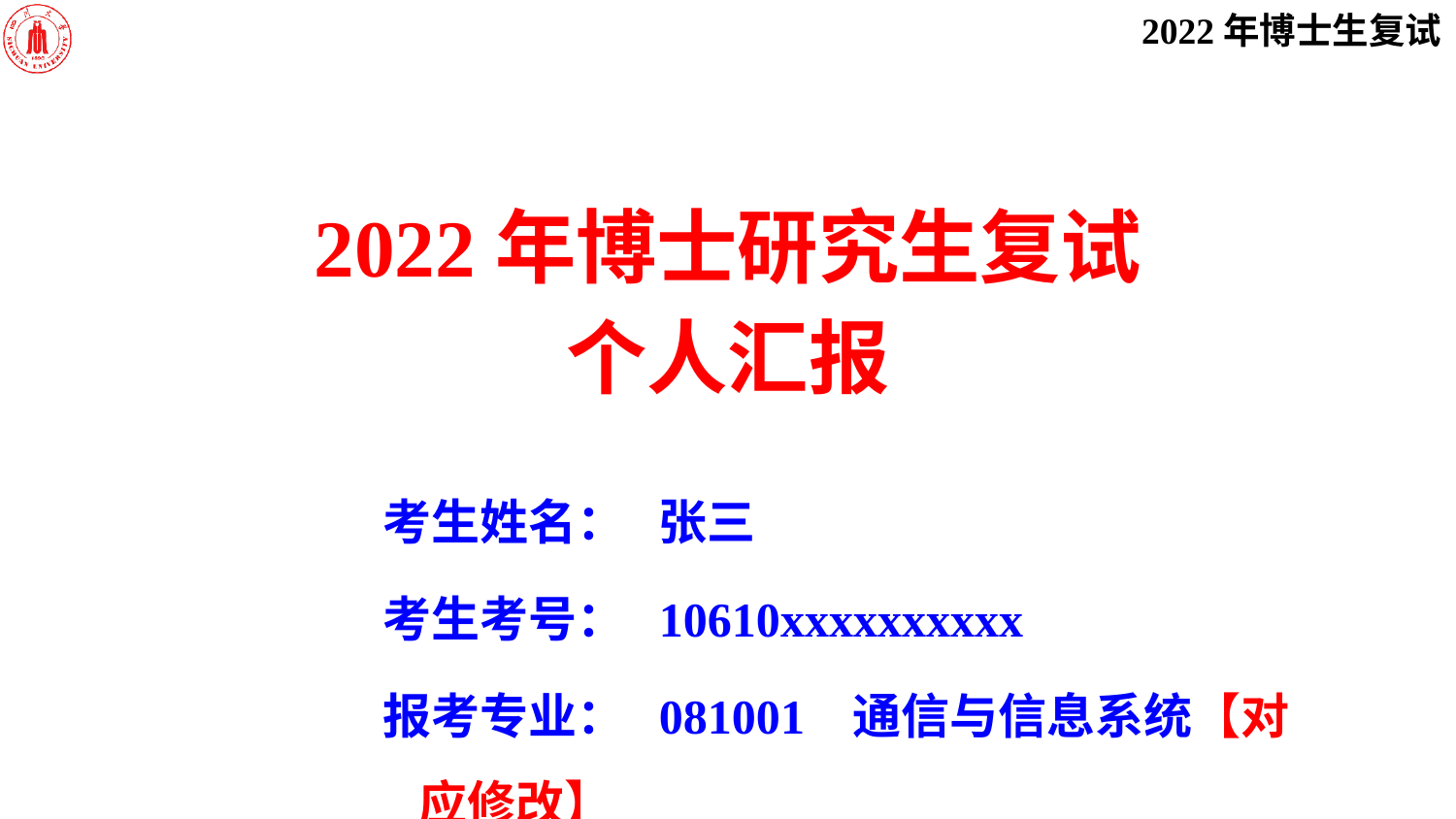

2022年博士研究生复试
个人汇报

考生姓名：   张三
考生考号：  10610xxxxxxxxxx
报考专业：  081001   通信与信息系统【对应修改】

1